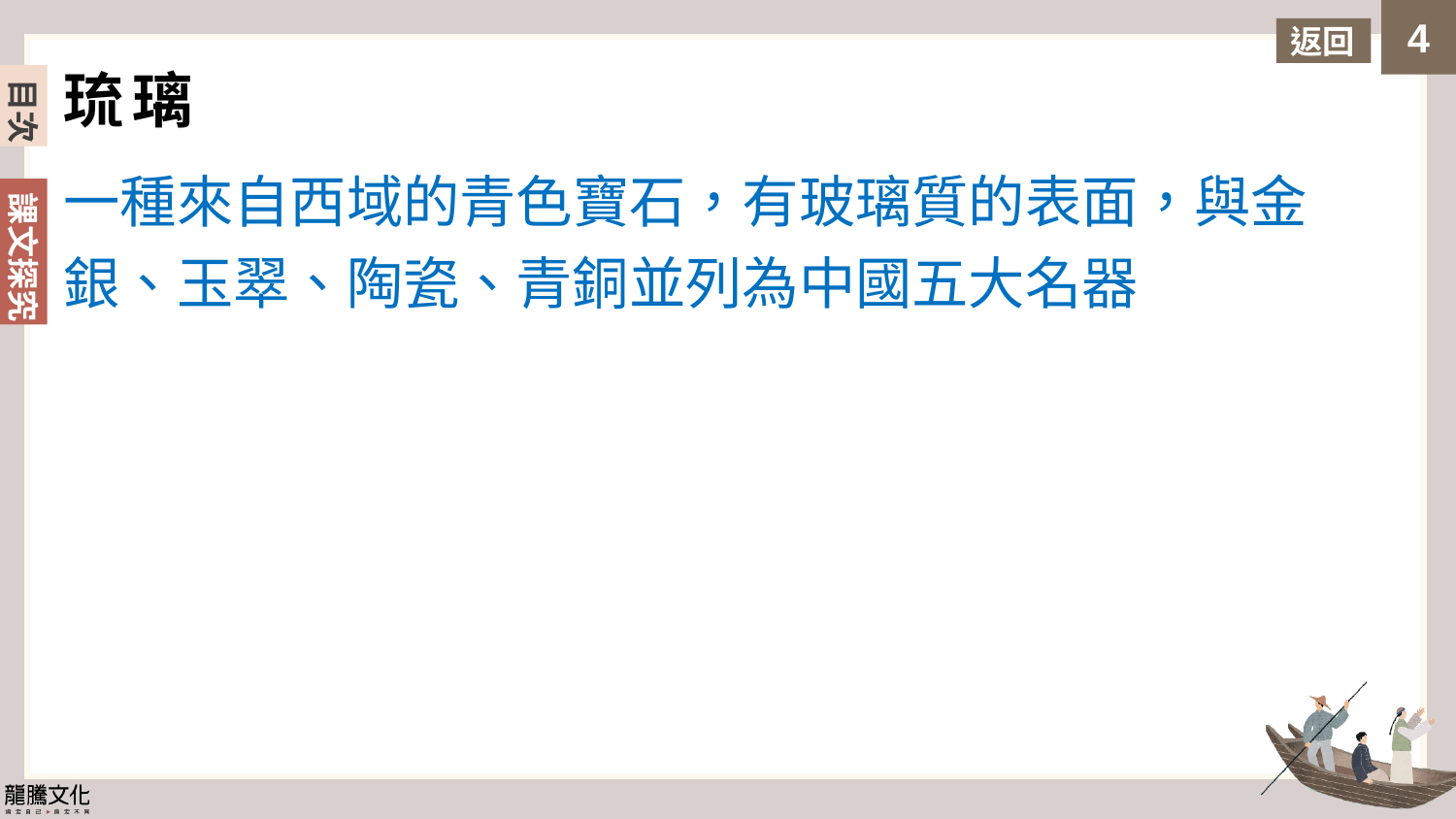

返回
琉璃
一種來自西域的青色寶石，有玻璃質的表面，與金銀、玉翠、陶瓷、青銅並列為中國五大名器